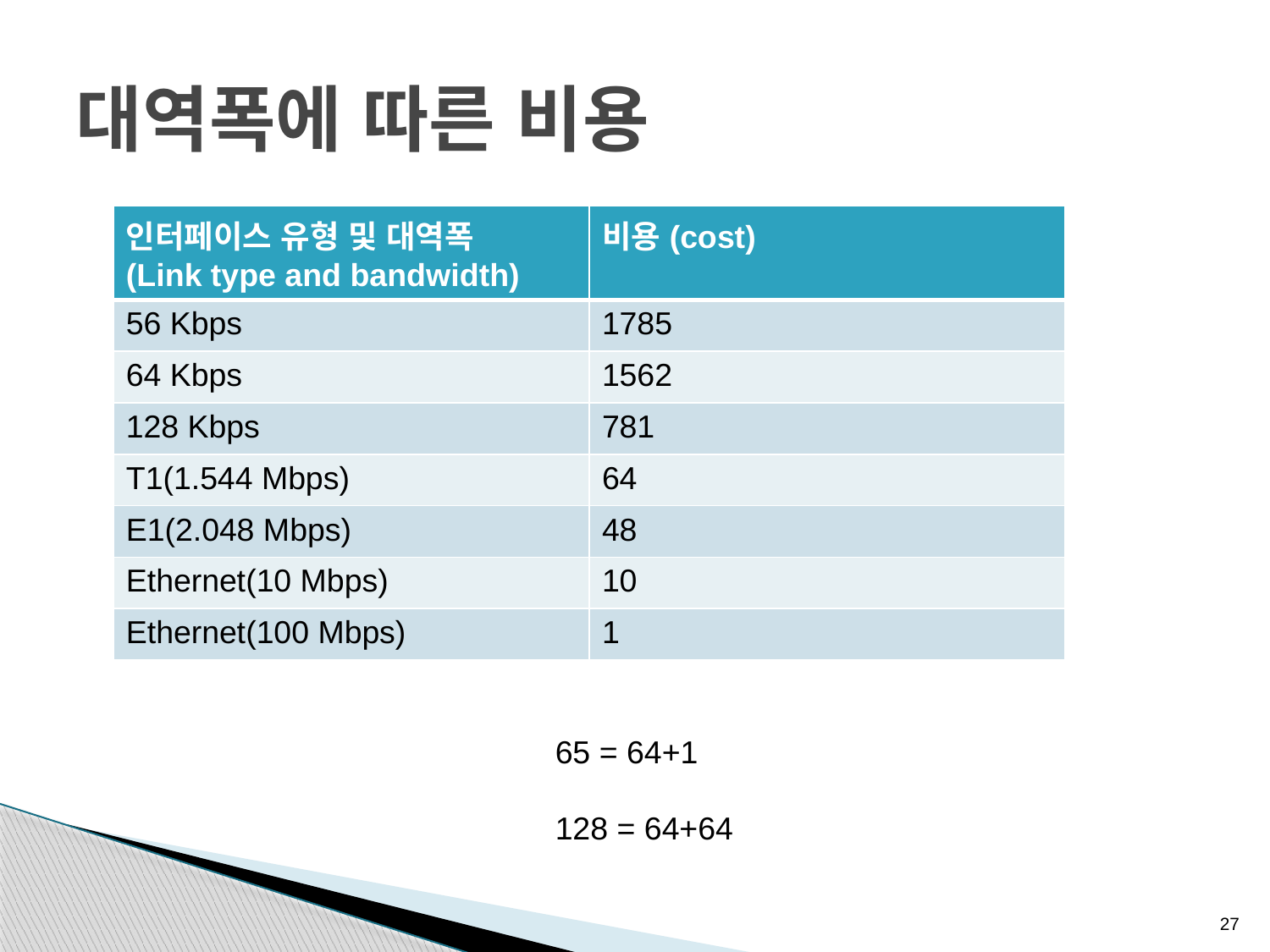

# 대역폭에 따른 비용
| 인터페이스 유형 및 대역폭 (Link type and bandwidth) | 비용(cost) |
| --- | --- |
| 56 Kbps | 1785 |
| 64 Kbps | 1562 |
| 128 Kbps | 781 |
| T1(1.544 Mbps) | 64 |
| E1(2.048 Mbps) | 48 |
| Ethernet(10 Mbps) | 10 |
| Ethernet(100 Mbps) | 1 |
65 = 64+1

128 = 64+64
27